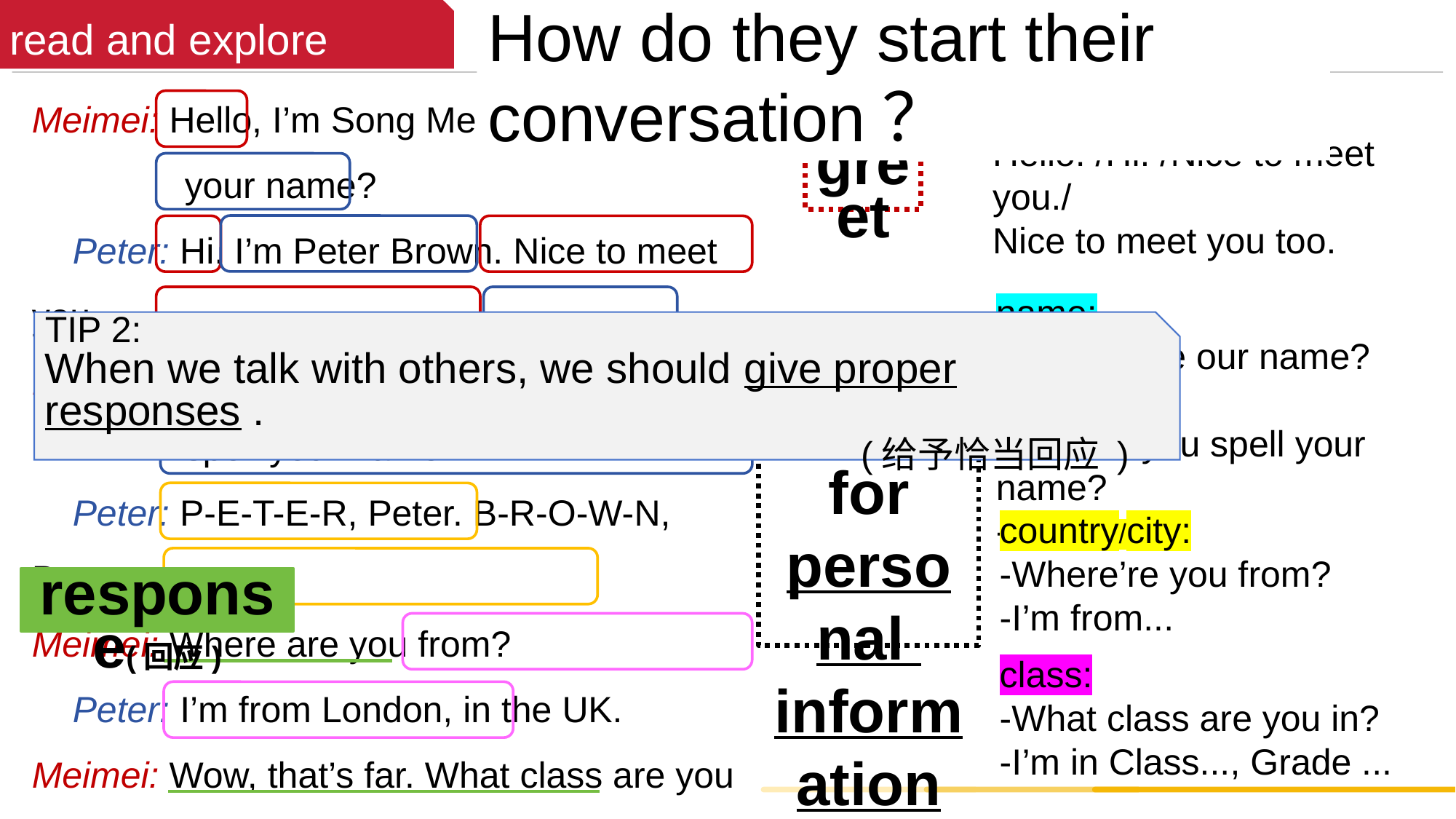

How do they start their conversation？

read and explore
Meimei: Hello, I’m Song Meimei. May I have
               your name?
    Peter: Hi, I’m Peter Brown. Nice to meet you.
Meimei: Nice to meet you too. How do you
               spell your name?
    Peter: P-E-T-E-R, Peter. B-R-O-W-N, Brown.
Meimei: Where are you from?
    Peter: I’m from London, in the UK.
Meimei: Wow, that’s far. What class are you in?
    Peter: I’m in Class 1, Grade 7.
Meimei: Wow, we’re in the same class!

Hello. /Hi. /Nice to meet you./
Nice to meet you too.
greet

name:
-May I have our name?
-I’m ...
-How do you spell your name?
-....

TIP 2:
When we talk with others, we should give proper responses .
                                                                     (给予恰当回应 )

ask for
personal
information
（个人信息）

country/city:
-Where’re you from?
-I’m from...

response(回应)

class:
-What class are you in?
-I’m in Class..., Grade ...